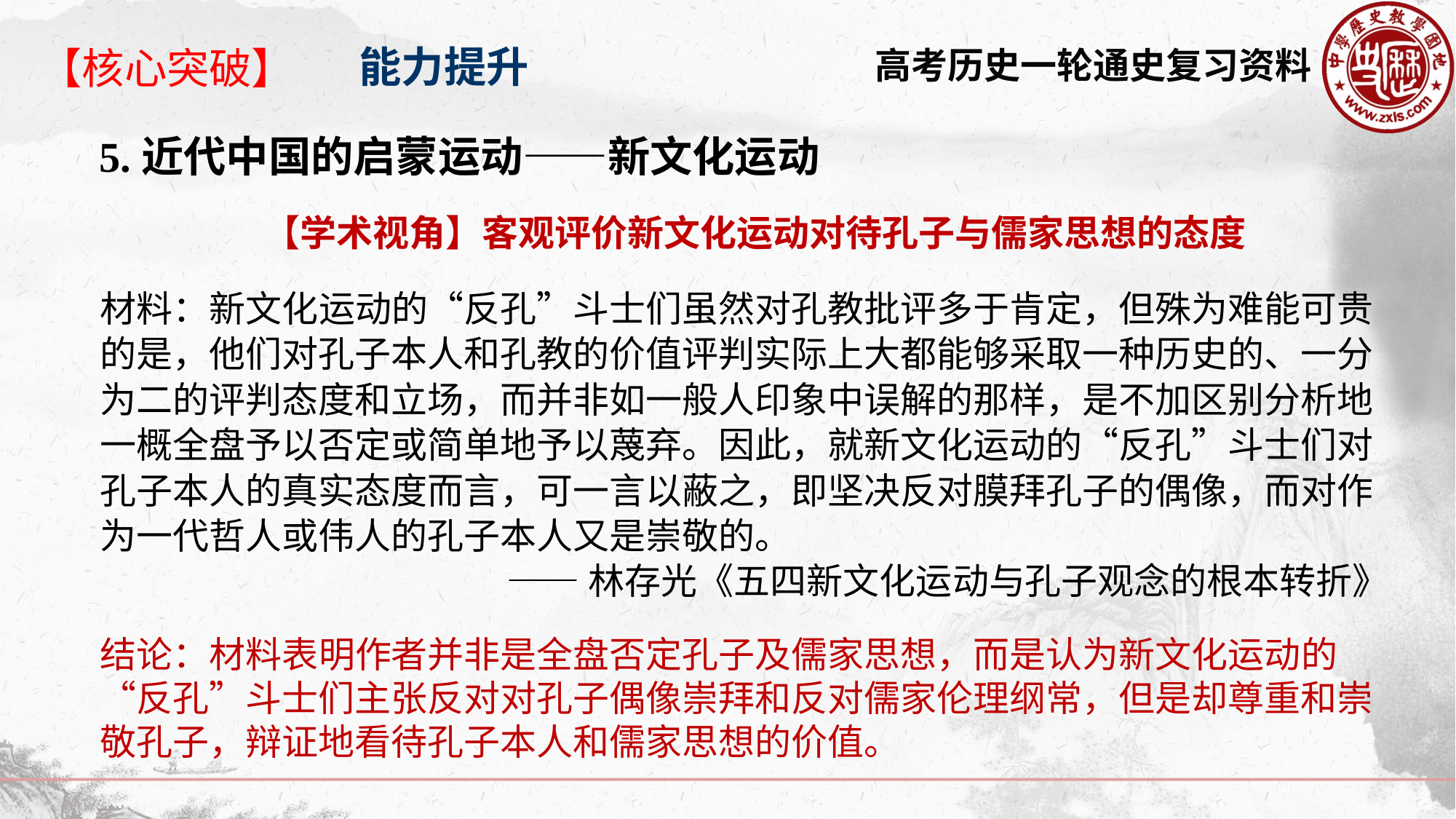

能力提升
【核心突破】
5.近代中国的启蒙运动——新文化运动
【学术视角】客观评价新文化运动对待孔子与儒家思想的态度
材料：新文化运动的“反孔”斗士们虽然对孔教批评多于肯定，但殊为难能可贵的是，他们对孔子本人和孔教的价值评判实际上大都能够采取一种历史的、一分为二的评判态度和立场，而并非如一般人印象中误解的那样，是不加区别分析地一概全盘予以否定或简单地予以蔑弃。因此，就新文化运动的“反孔”斗士们对孔子本人的真实态度而言，可一言以蔽之，即坚决反对膜拜孔子的偶像，而对作为一代哲人或伟人的孔子本人又是崇敬的。
——林存光《五四新文化运动与孔子观念的根本转折》
结论：材料表明作者并非是全盘否定孔子及儒家思想，而是认为新文化运动的“反孔”斗士们主张反对对孔子偶像崇拜和反对儒家伦理纲常，但是却尊重和崇敬孔子，辩证地看待孔子本人和儒家思想的价值。